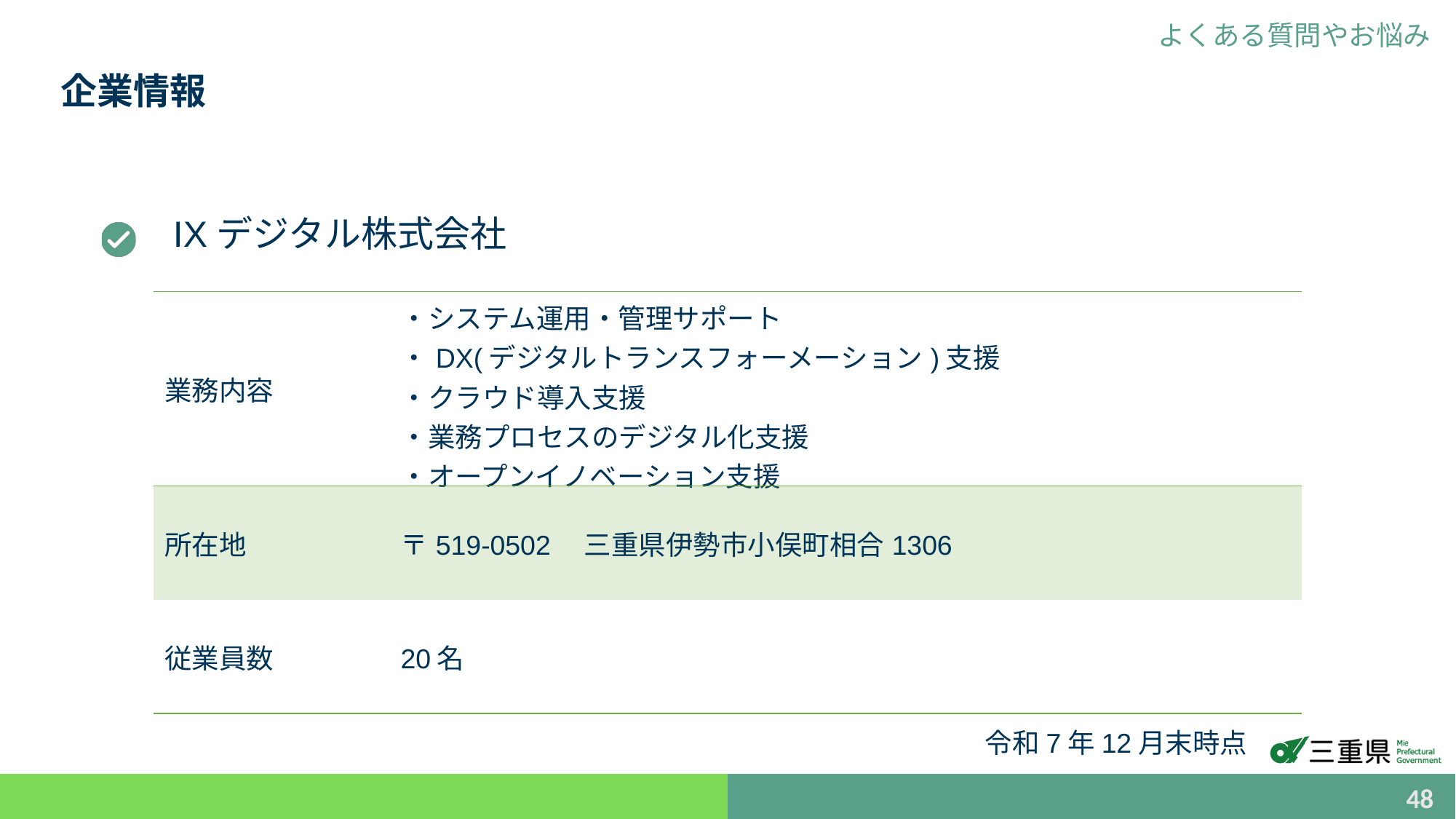

よくある質問やお悩み
企業情報
IXデジタル株式会社

| 業務内容 | ・システム運用・管理サポート ・DX(デジタルトランスフォーメーション)支援 ・クラウド導入支援 ・業務プロセスのデジタル化支援 ・オープンイノベーション支援 |
| --- | --- |
| 所在地 | 〒519-0502　三重県伊勢市小俣町相合1306 |
| 従業員数 | 20名 |
令和7年12月末時点